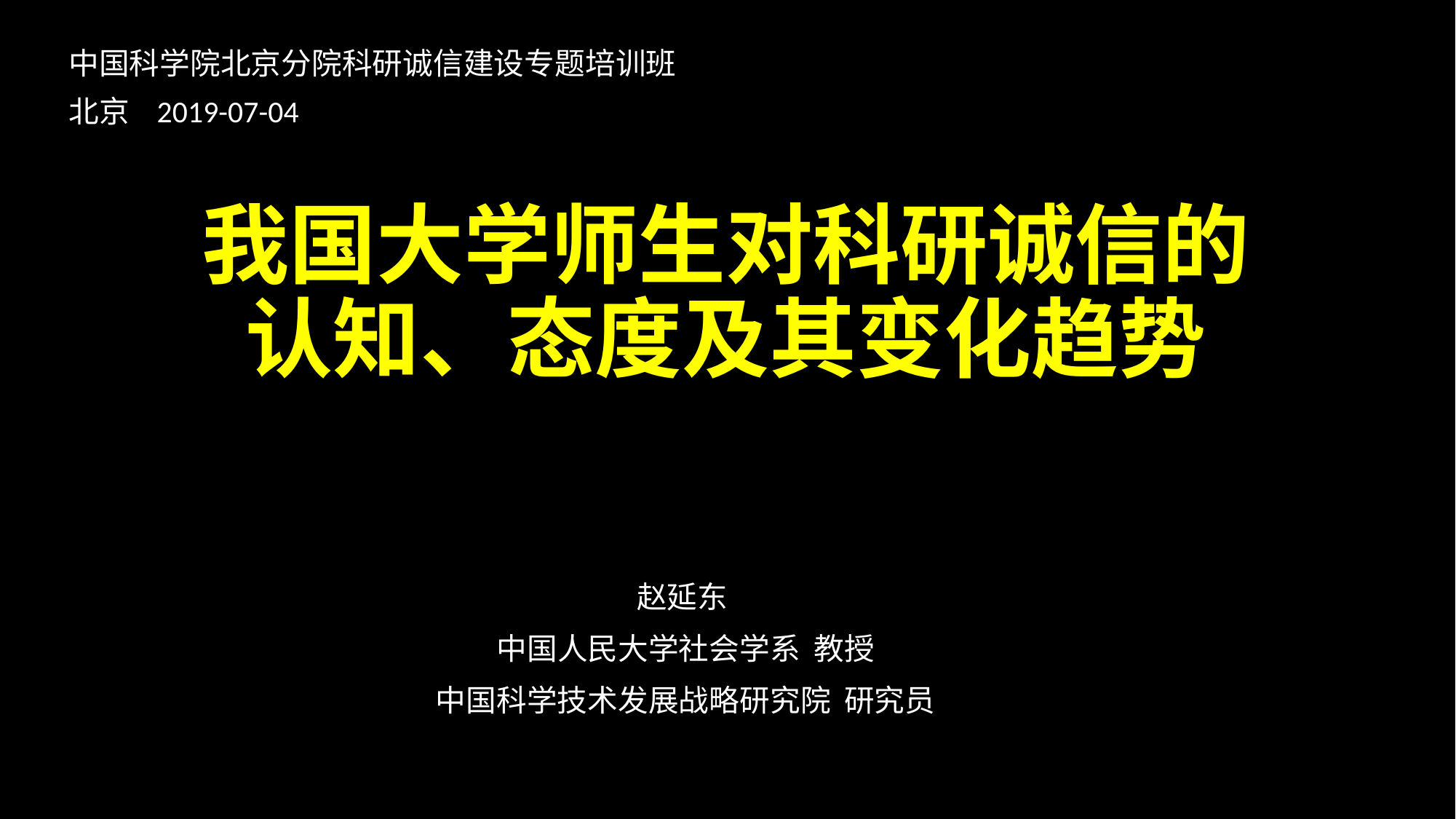

中国科学院北京分院科研诚信建设专题培训班
北京   2019-07-04
# 我国大学师生对科研诚信的 认知、态度及其变化趋势
赵延东
中国人民大学社会学系  教授
中国科学技术发展战略研究院  研究员